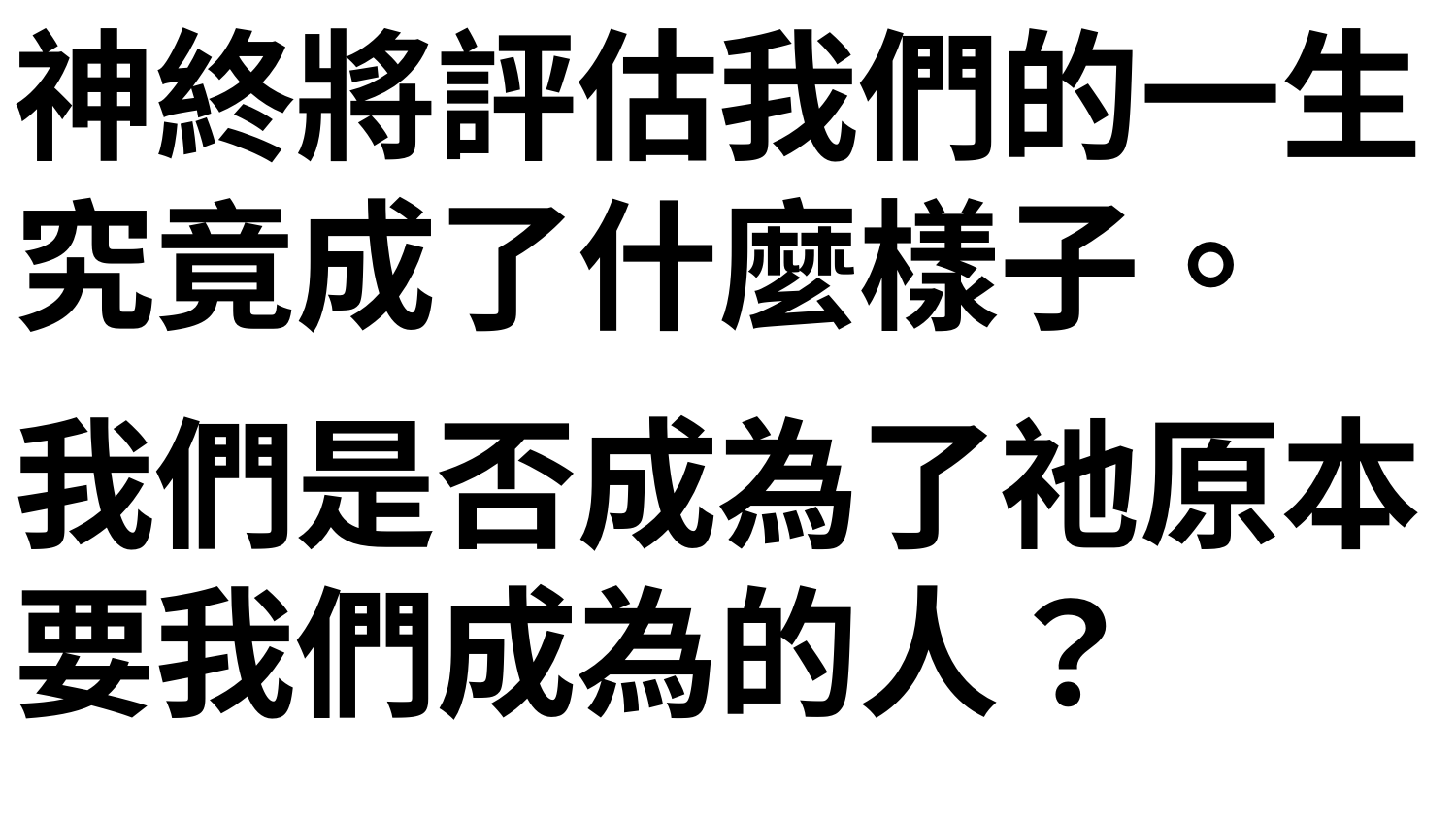

神終將評估我們的一生究竟成了什麼樣子。

我們是否成為了祂原本要我們成為的人？